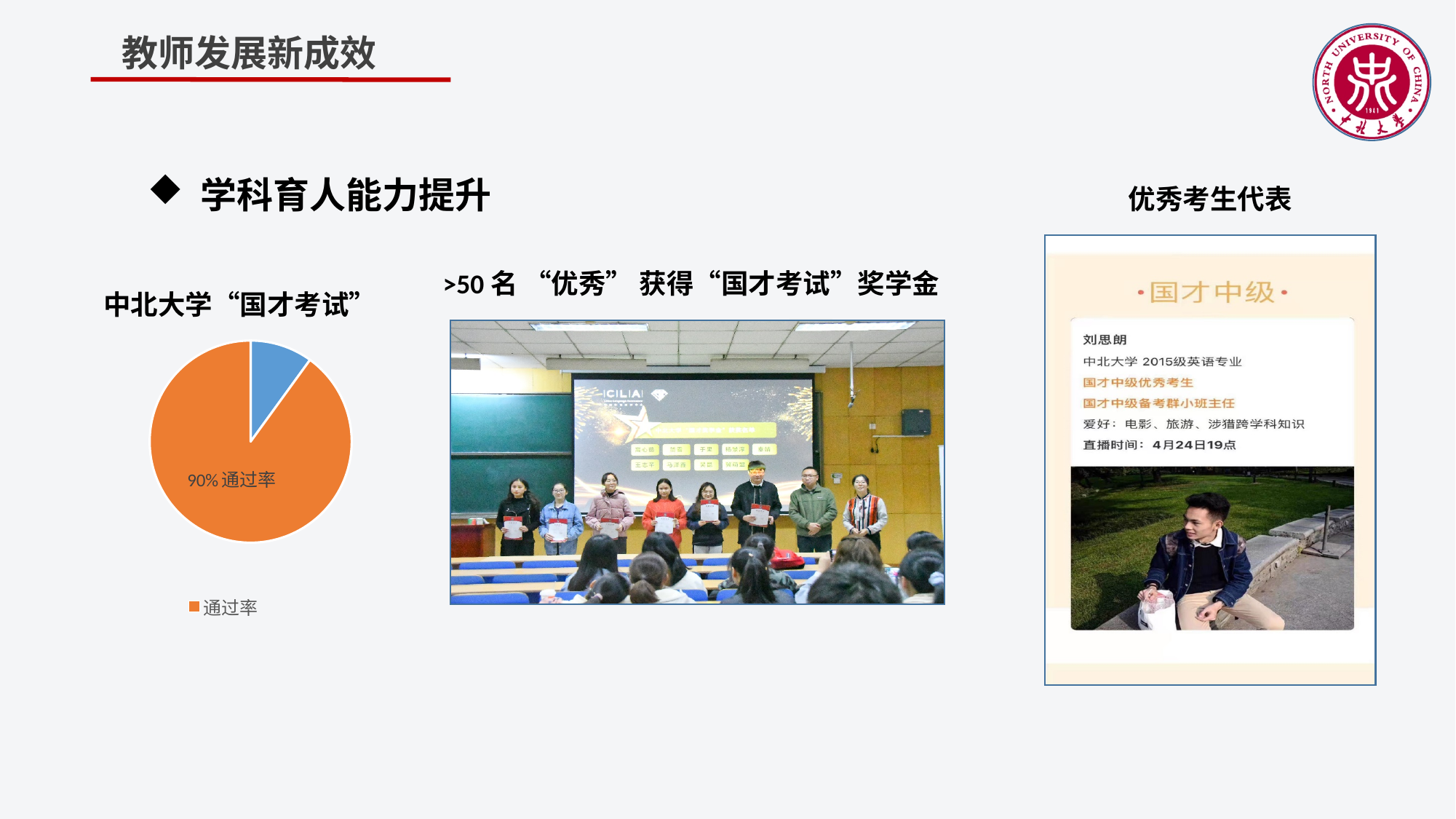

教师发展新成效
 学科育人能力提升

优秀考生代表

>50名 “优秀” 获得“国才考试”奖学金

### Chart: 中北大学“国才考试”

| Category | 2018年5月至今共618人参加“国才考试” |
|---|---|
|  | 10.0 |
| 通过率 | 90.0 |
|  | None |
|  | None |
请输入标题